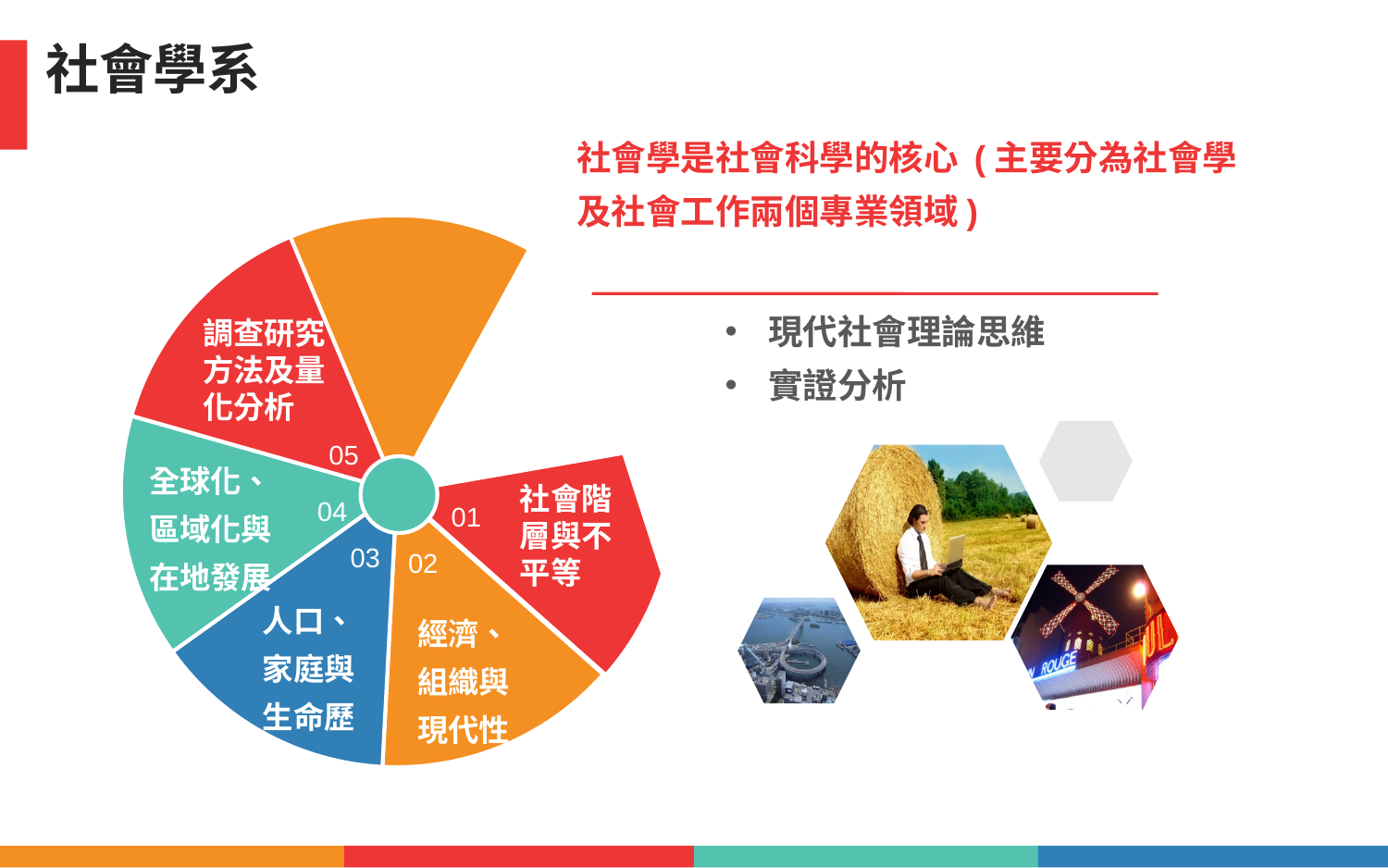

社會學系

社會學是社會科學的核心 (主要分為社會學及社會工作兩個專業領域)

現代社會理論思維
實證分析

調查研究方法及量化分析

05
全球化、區域化與在地發展

社會階層與不平等
04
01
03
02

人口、家庭與生命歷程
經濟、組織與現代性